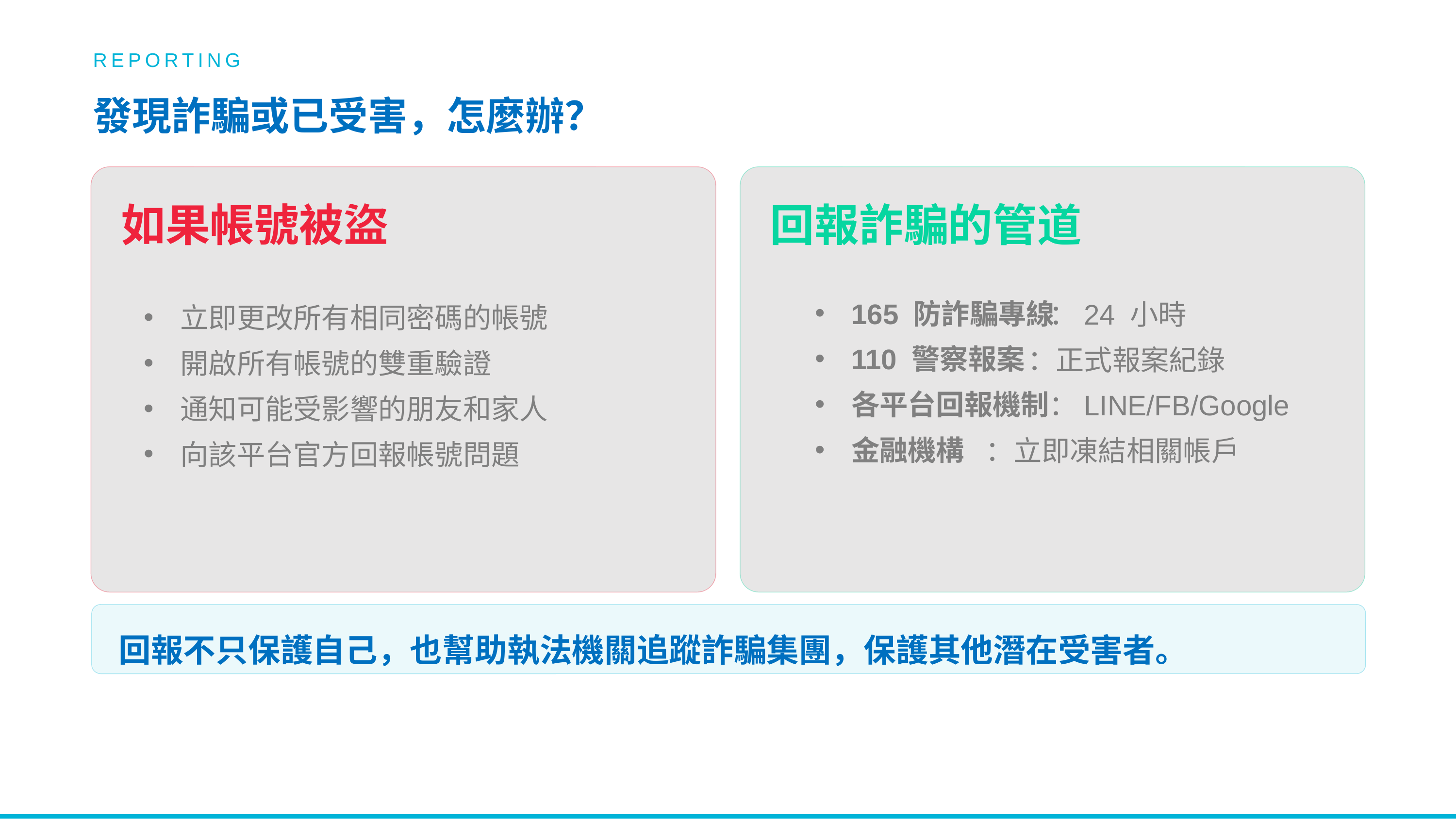

REPORTING
發現詐騙或已受害，怎麼辦？

如果帳號被盜
回報詐騙的管道
165 防詐騙專線
：24 小時
立即更改所有相同密碼的帳號
110 警察報案
：正式報案紀錄
開啟所有帳號的雙重驗證
各平台回報機制
：LINE/FB/Google
通知可能受影響的朋友和家人
金融機構
：立即凍結相關帳戶
向該平台官方回報帳號問題

回報不只保護自己，也幫助執法機關追蹤詐騙集團，保護其他潛在受害者。